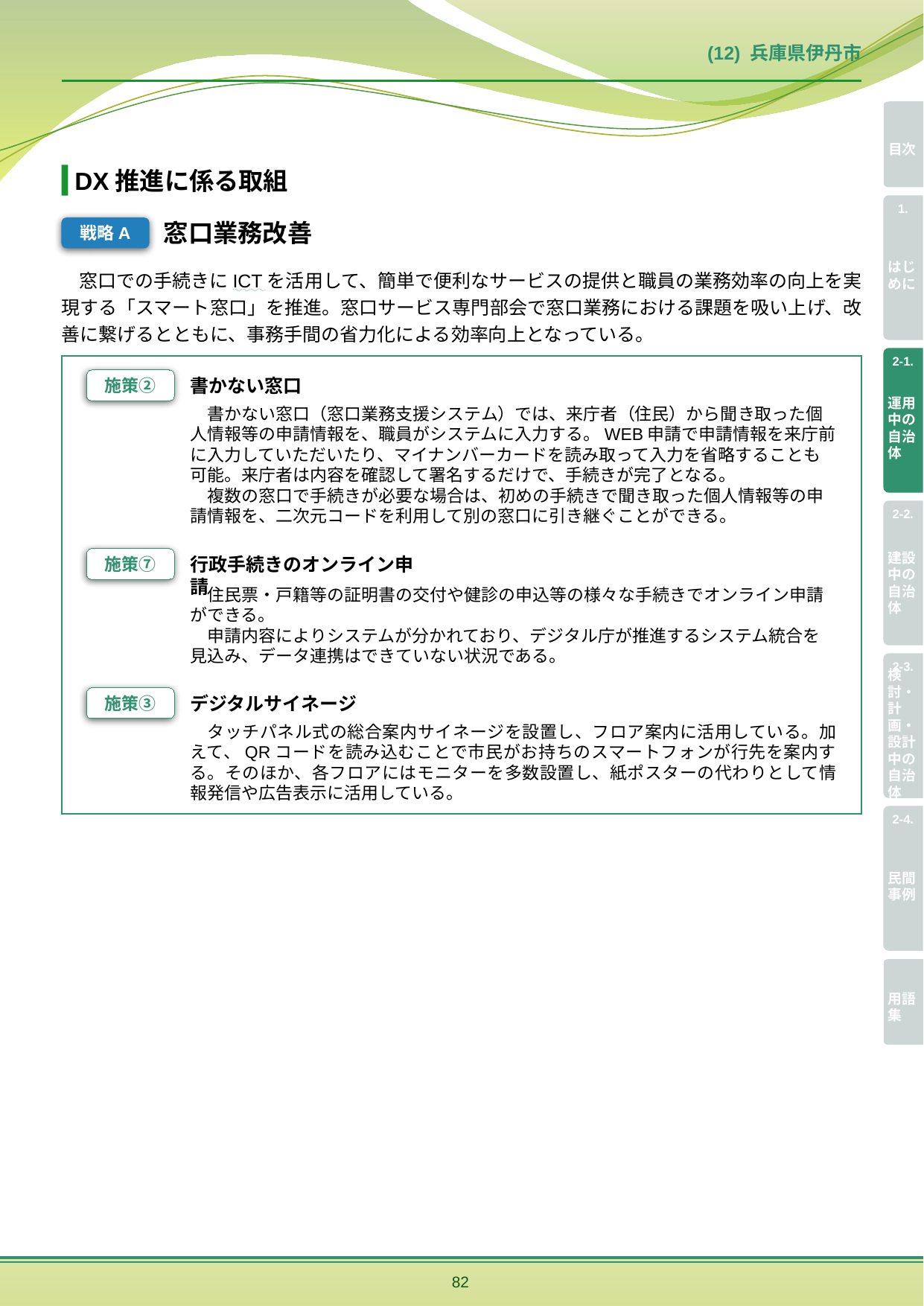

(12) 兵庫県伊丹市

DX推進に係る取組
戦略A
窓口業務改善
窓口での手続きにICTを活用して、簡単で便利なサービスの提供と職員の業務効率の向上を実現する「スマート窓口」を推進。窓口サービス専門部会で窓口業務における課題を吸い上げ、改善に繋げるとともに、事務手間の省力化による効率向上となっている。

施策②
書かない窓口
書かない窓口（窓口業務支援システム）では、来庁者（住民）から聞き取った個人情報等の申請情報を、職員がシステムに入力する。WEB申請で申請情報を来庁前に入力していただいたり、マイナンバーカードを読み取って入力を省略することも可能。来庁者は内容を確認して署名するだけで、手続きが完了となる。
複数の窓口で手続きが必要な場合は、初めの手続きで聞き取った個人情報等の申請情報を、二次元コードを利用して別の窓口に引き継ぐことができる。
施策⑦
行政手続きのオンライン申請
住民票・戸籍等の証明書の交付や健診の申込等の様々な手続きでオンライン申請ができる。
申請内容によりシステムが分かれており、デジタル庁が推進するシステム統合を見込み、データ連携はできていない状況である。
施策③
デジタルサイネージ
タッチパネル式の総合案内サイネージを設置し、フロア案内に活用している。加えて、QRコードを読み込むことで市民がお持ちのスマートフォンが行先を案内する。そのほか、各フロアにはモニターを多数設置し、紙ポスターの代わりとして情報発信や広告表示に活用している。
82